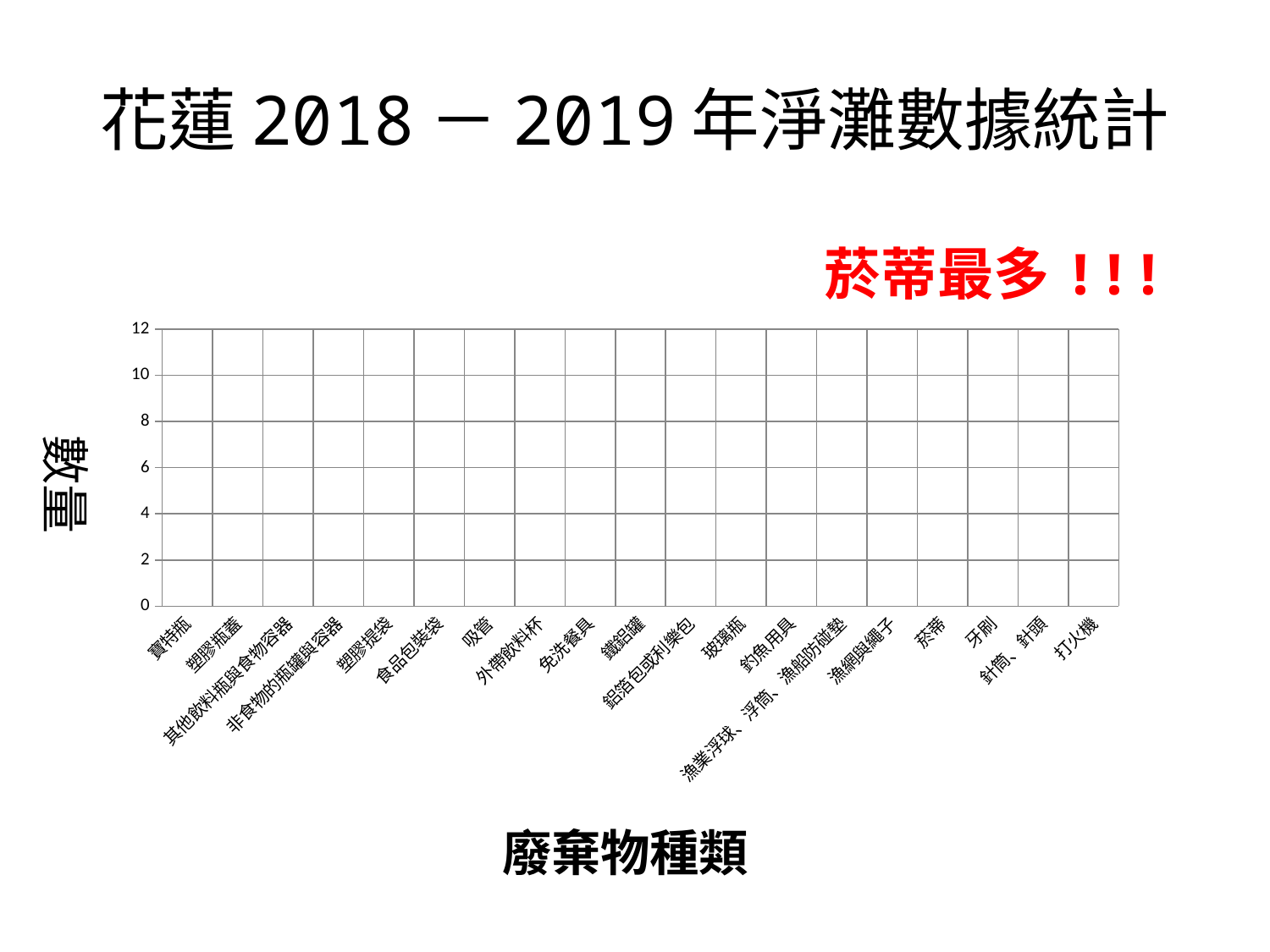

# 花蓮2018－2019年淨灘數據統計
菸蒂最多!!!

### Chart

| Category |  |  |  |
|---|---|---|---|
| 寶特瓶 | 2489.0 | None | None |
| 塑膠瓶蓋 | 1470.0 | None | None |
| 其他飲料瓶與食物容器 | 320.0 | None | None |
| 非食物的瓶罐與容器 | 169.0 | None | None |
| 塑膠提袋 | 1126.0 | None | None |
| 食品包裝袋 | 686.0 | None | None |
| 吸管 | 641.0 | None | None |
| 外帶飲料杯 | 635.0 | None | None |
| 免洗餐具 | 947.0 | None | None |
| 鐵鋁罐 | 465.0 | None | None |
| 鋁箔包或利樂包 | 417.0 | None | None |
| 玻璃瓶 | 652.0 | None | None |
| 釣魚用具 | 332.0 | None | None |
| 漁業浮球、浮筒、漁船防碰墊 | 588.0 | None | None |
| 漁網與繩子 | 191.0 | None | None |
| 菸蒂 | 3769.0 | None | None |
| 牙刷 | 15.0 | None | None |
| 針筒、針頭 | 21.0 | None | None |
| 打火機 | 171.0 | None | None |
數量